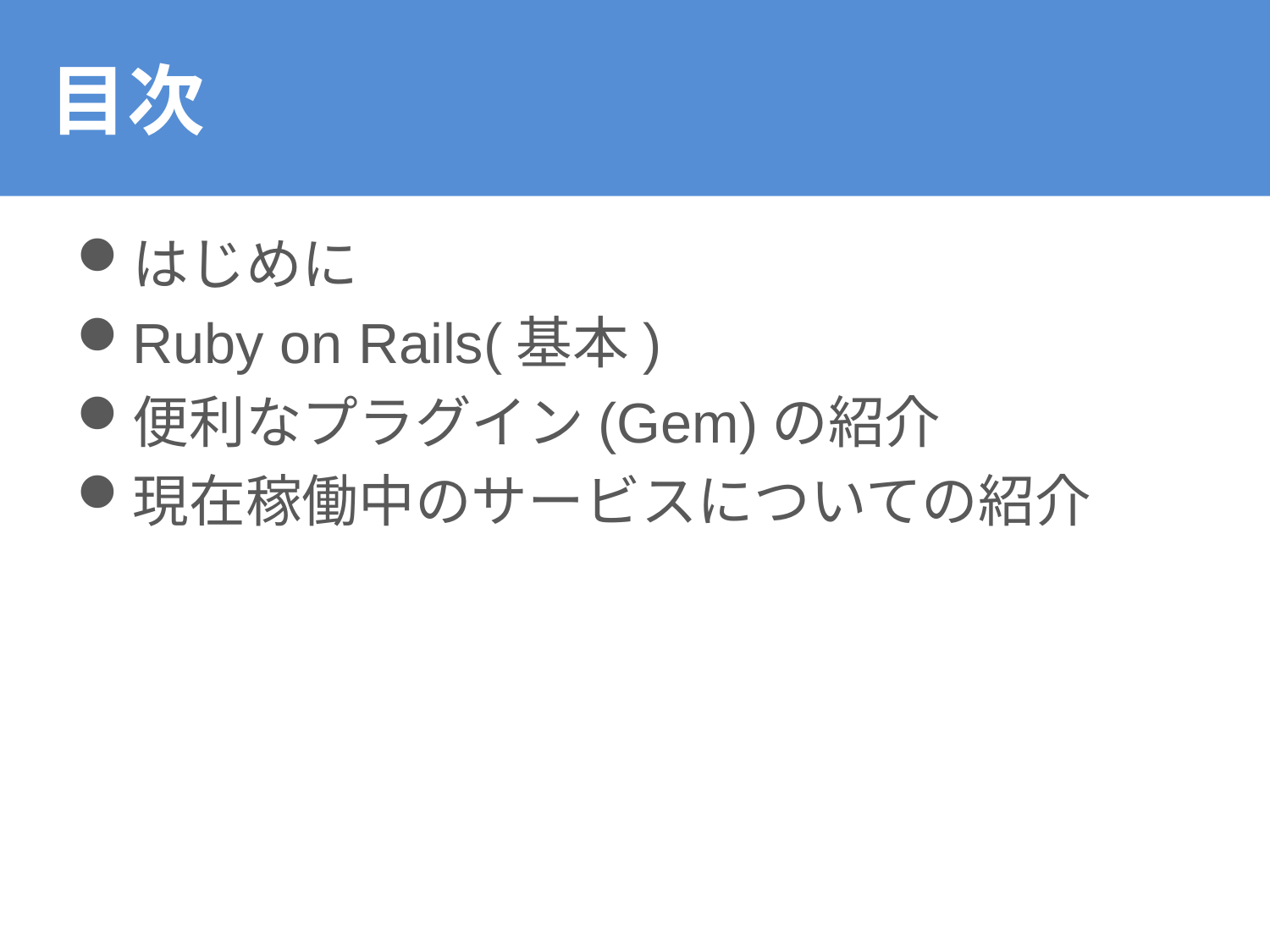

# 目次
はじめに
Ruby on Rails(基本)
便利なプラグイン(Gem)の紹介
現在稼働中のサービスについての紹介